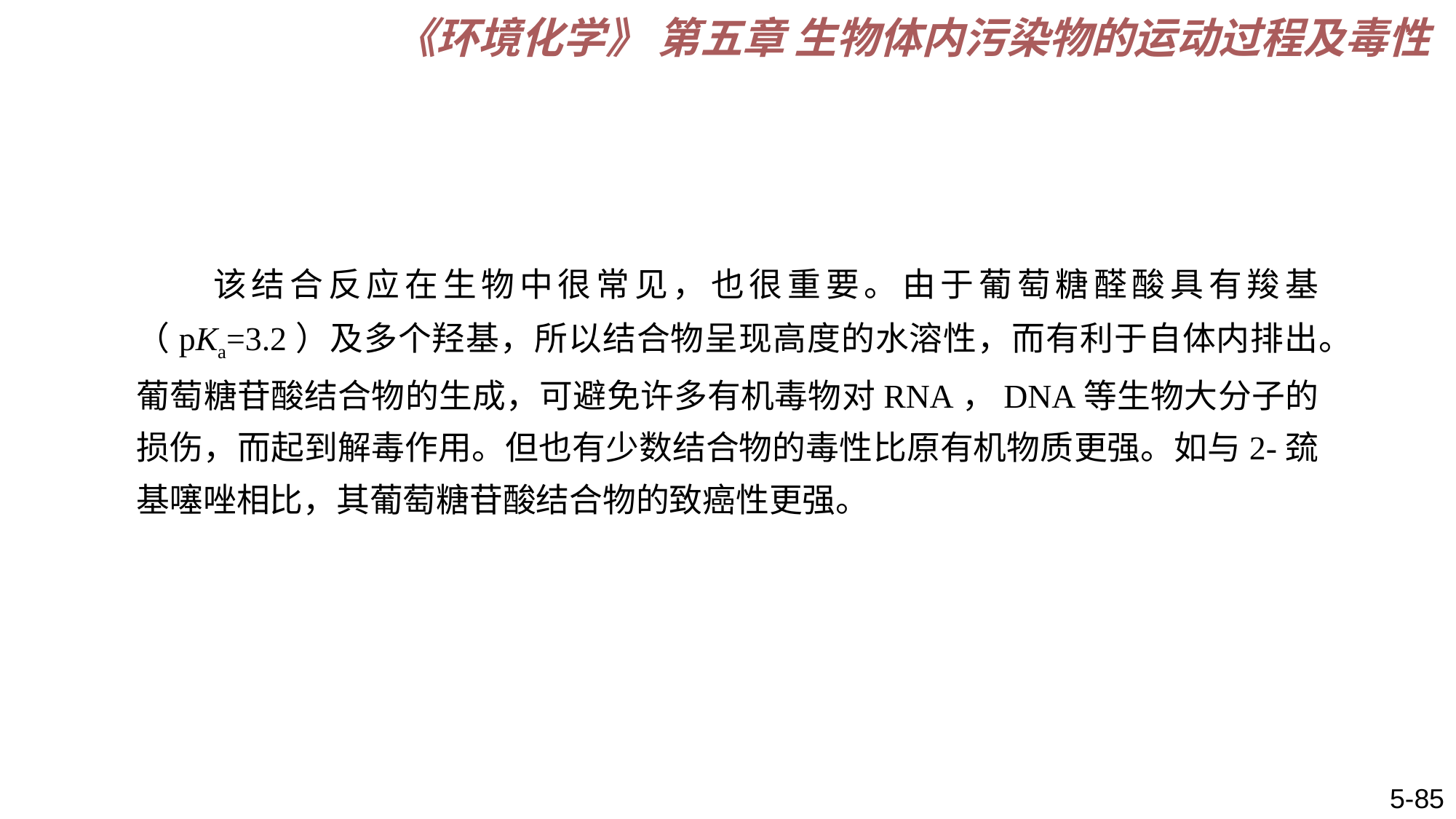

《环境化学》 第五章 生物体内污染物的运动过程及毒性
　　该结合反应在生物中很常见，也很重要。由于葡萄糖醛酸具有羧基（pKa=3.2）及多个羟基，所以结合物呈现高度的水溶性，而有利于自体内排出。葡萄糖苷酸结合物的生成，可避免许多有机毒物对RNA，DNA等生物大分子的损伤，而起到解毒作用。但也有少数结合物的毒性比原有机物质更强。如与2-巯基噻唑相比，其葡萄糖苷酸结合物的致癌性更强。
5-85